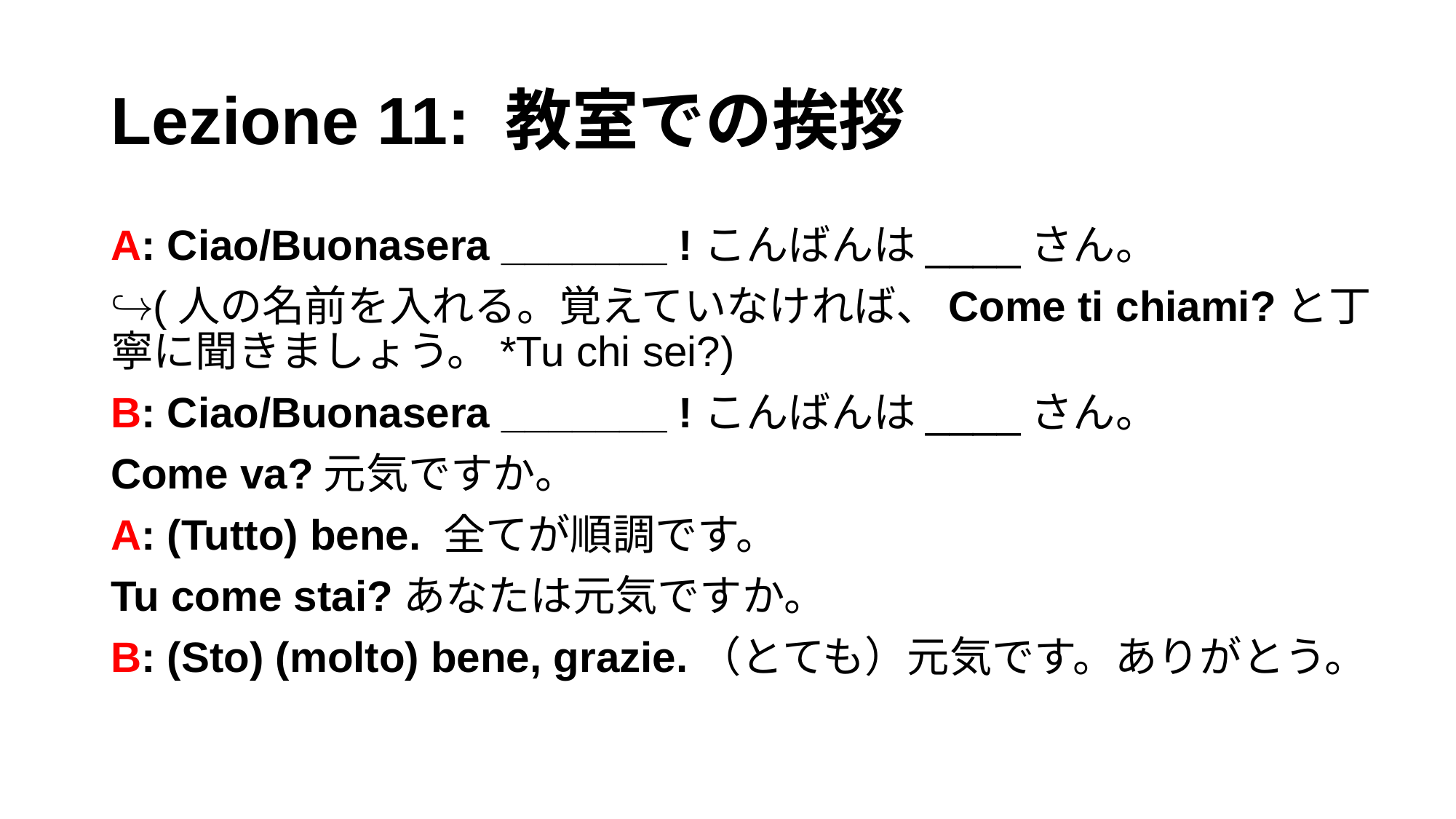

# Lezione 11: 教室での挨拶
A: Ciao/Buonasera _______ !こんばんは____さん。
↪︎(人の名前を入れる。覚えていなければ、Come ti chiami?と丁寧に聞きましょう。*Tu chi sei?)
B: Ciao/Buonasera _______ !こんばんは____さん。
Come va?元気ですか。
A: (Tutto) bene. 全てが順調です。
Tu come stai?あなたは元気ですか。
B: (Sto) (molto) bene, grazie.（とても）元気です。ありがとう。